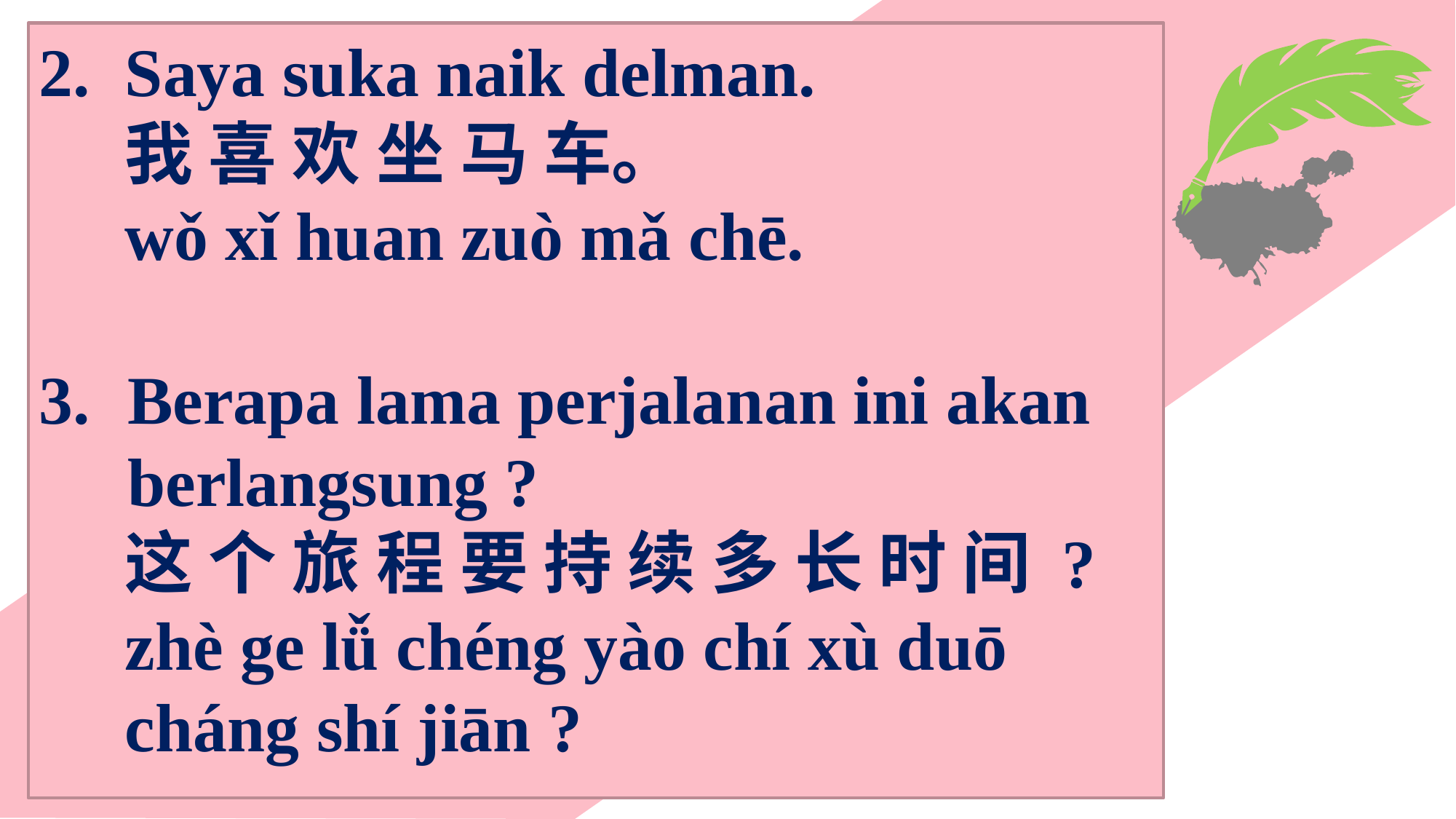

Saya suka naik delman.
我 喜 欢 坐 马 车。
wǒ xǐ huan zuò mǎ chē.

Berapa lama perjalanan ini akan berlangsung ?
这 个 旅 程 要 持 续 多 长 时 间 ?
zhè ge lǚ chéng yào chí xù duō cháng shí jiān ?